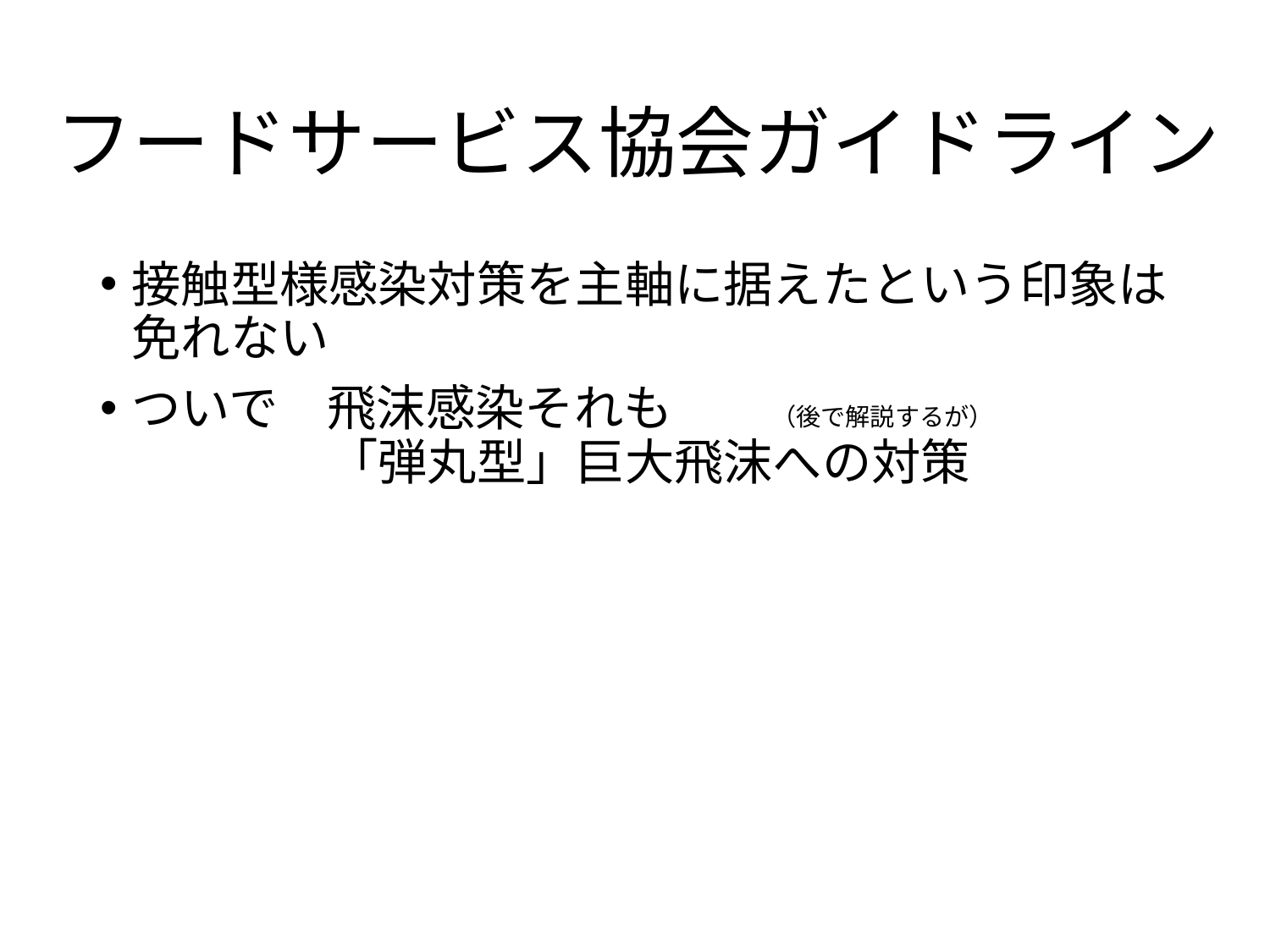

# フードサービス協会ガイドライン
接触型様感染対策を主軸に据えたという印象は免れない
ついで　飛沫感染それも　　（後で解説するが）　　　　　　　　　「弾丸型」巨大飛沫への対策